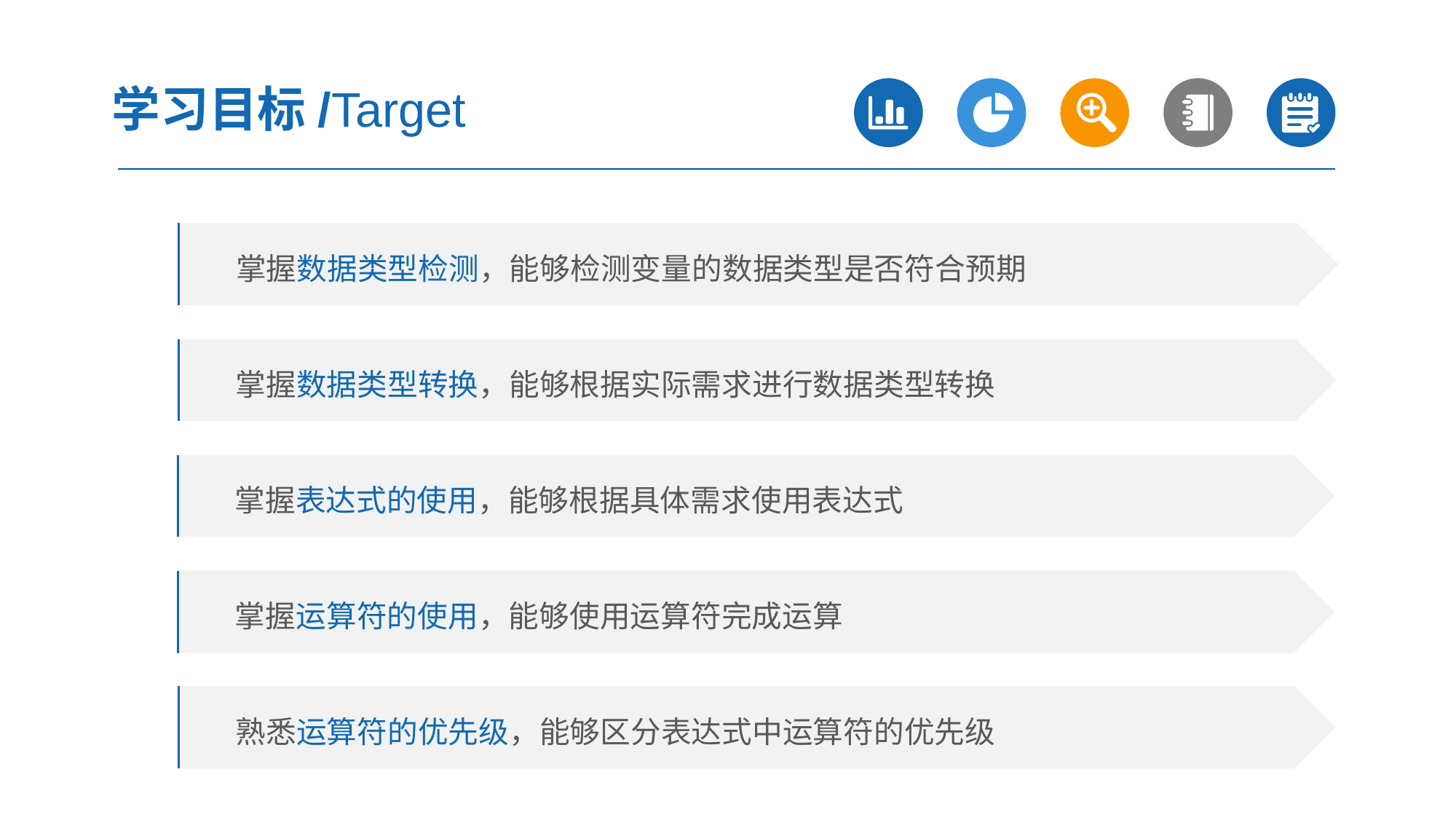

学习目标/Target
      掌握数据类型检测，能够检测变量的数据类型是否符合预期

      掌握数据类型转换，能够根据实际需求进行数据类型转换

      掌握表达式的使用，能够根据具体需求使用表达式

      掌握运算符的使用，能够使用运算符完成运算

      熟悉运算符的优先级，能够区分表达式中运算符的优先级